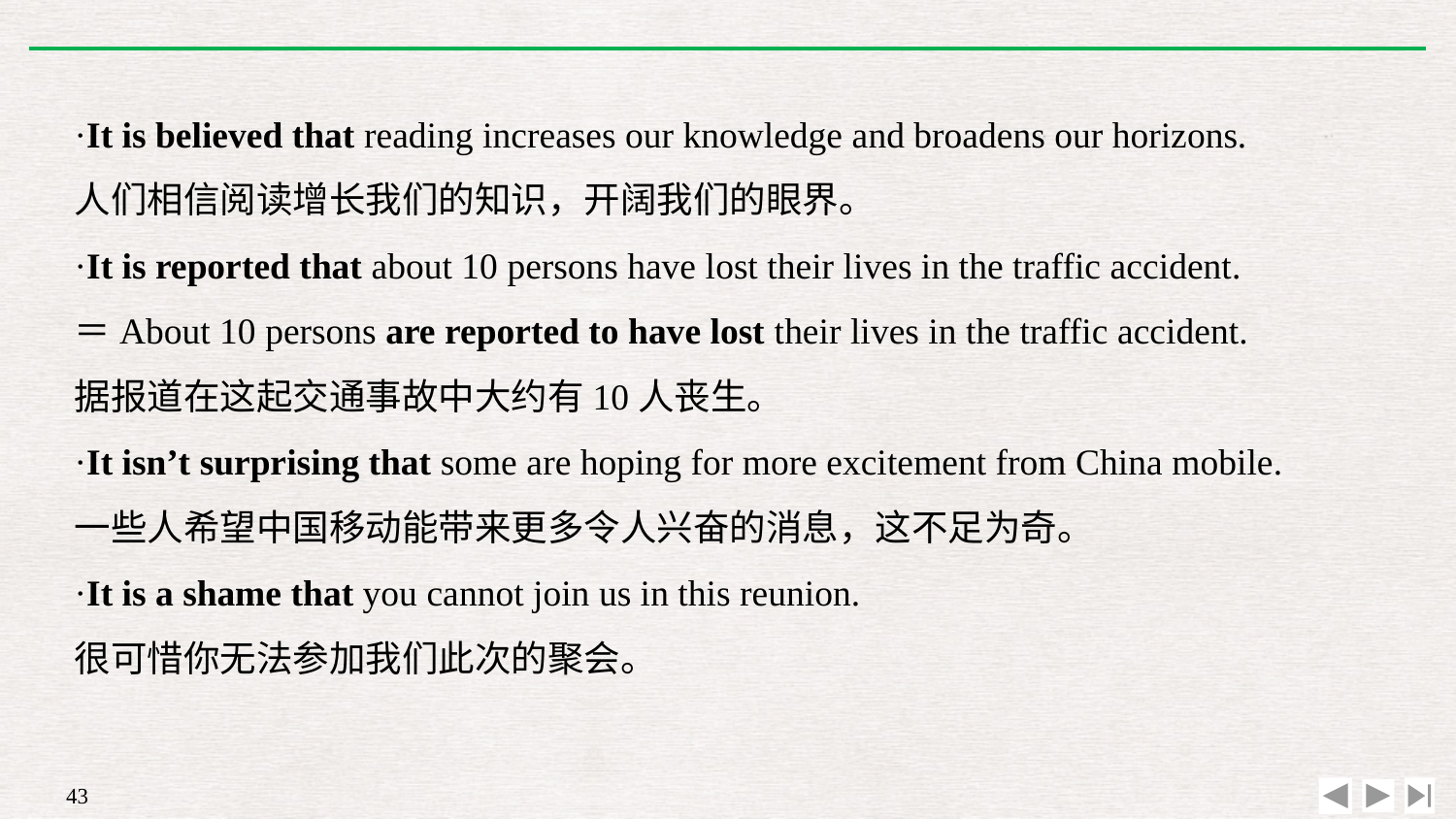

·It is believed that reading increases our knowledge and broadens our horizons.
人们相信阅读增长我们的知识，开阔我们的眼界。
·It is reported that about 10 persons have lost their lives in the traffic accident.
＝About 10 persons are reported to have lost their lives in the traffic accident.
据报道在这起交通事故中大约有10人丧生。
·It isn’t surprising that some are hoping for more excitement from China mobile.
一些人希望中国移动能带来更多令人兴奋的消息，这不足为奇。
·It is a shame that you cannot join us in this reunion.
很可惜你无法参加我们此次的聚会。